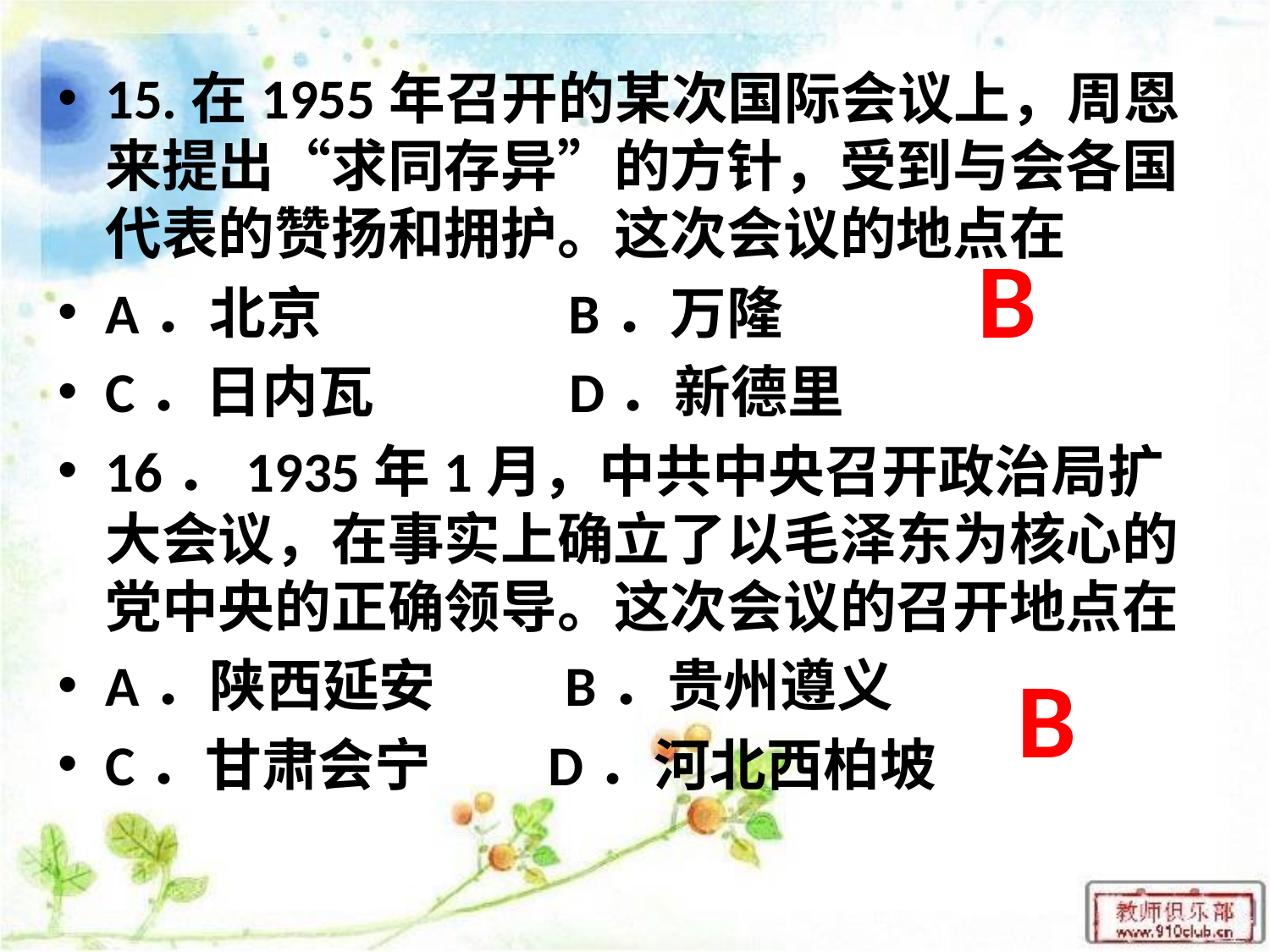

15.在1955年召开的某次国际会议上，周恩来提出“求同存异”的方针，受到与会各国代表的赞扬和拥护。这次会议的地点在
A．北京                  B．万隆
C．日内瓦              D．新德里
16．1935年1月，中共中央召开政治局扩大会议，在事实上确立了以毛泽东为核心的党中央的正确领导。这次会议的召开地点在
A．陕西延安         B．贵州遵义
C．甘肃会宁        D．河北西柏坡

B
B